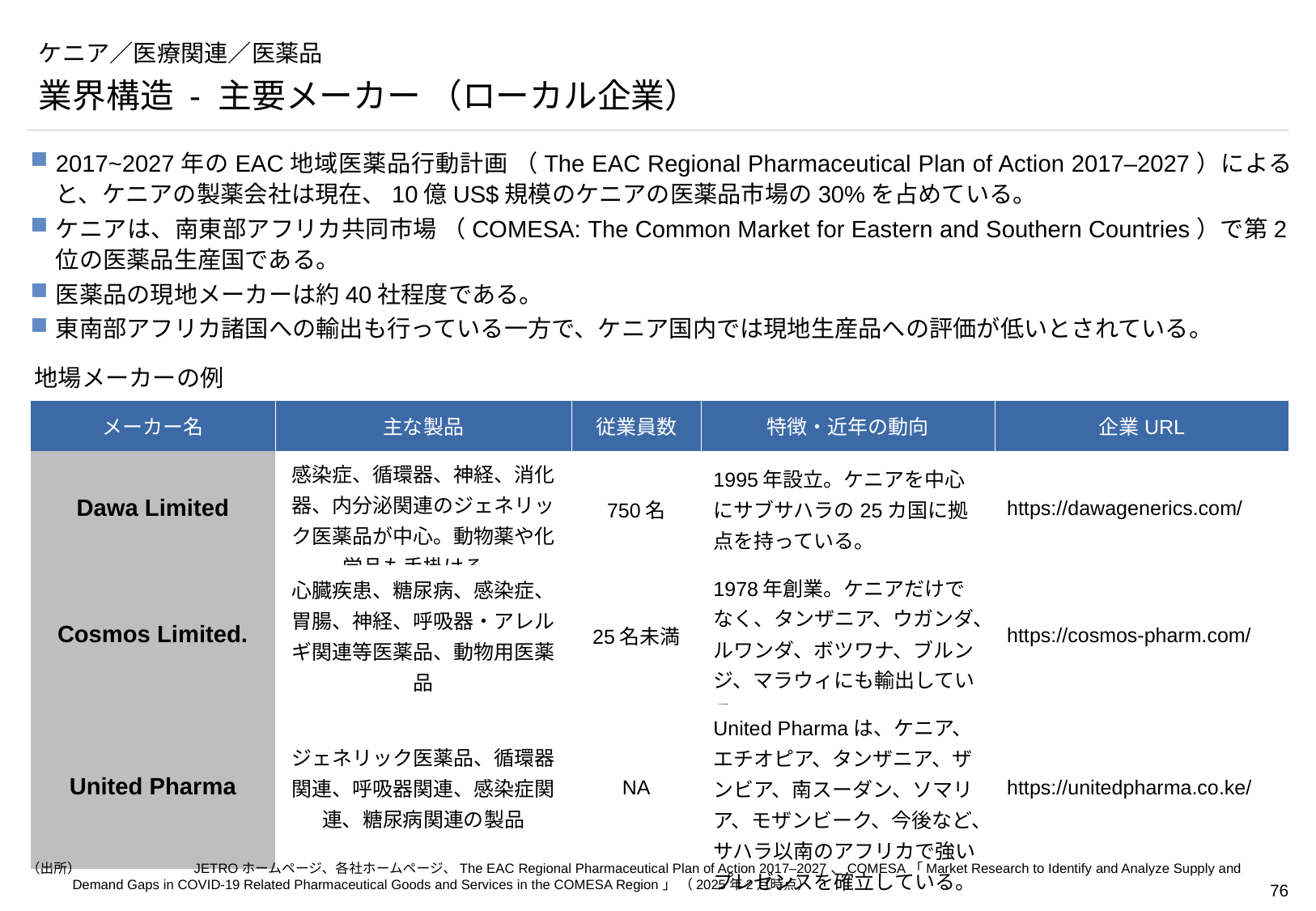

# ケニア／医療関連／医薬品
業界構造 - 主要メーカー （ローカル企業）
2017~2027年のEAC地域医薬品行動計画 （The EAC Regional Pharmaceutical Plan of Action 2017–2027）によると、ケニアの製薬会社は現在、10億US$規模のケニアの医薬品市場の30%を占めている。
ケニアは、南東部アフリカ共同市場 （COMESA: The Common Market for Eastern and Southern Countries）で第2位の医薬品生産国である。
医薬品の現地メーカーは約40社程度である。
東南部アフリカ諸国への輸出も行っている一方で、ケニア国内では現地生産品への評価が低いとされている。
地場メーカーの例
| メーカー名 | 主な製品 | 従業員数 | 特徴・近年の動向 | 企業URL |
| --- | --- | --- | --- | --- |
| Dawa Limited | 感染症、循環器、神経、消化器、内分泌関連のジェネリック医薬品が中心。動物薬や化学品も手掛ける。 | 750名 | 1995年設立。ケニアを中心にサブサハラの25カ国に拠点を持っている。 | https://dawagenerics.com/ |
| Cosmos Limited. | 心臓疾患、糖尿病、感染症、胃腸、神経、呼吸器・アレルギ関連等医薬品、動物用医薬品 | 25名未満 | 1978年創業。ケニアだけでなく、タンザニア、ウガンダ、ルワンダ、ボツワナ、ブルンジ、マラウィにも輸出している。 | https://cosmos-pharm.com/ |
| United Pharma | ジェネリック医薬品、循環器関連、呼吸器関連、感染症関連、糖尿病関連の製品 | NA | United Pharmaは、ケニア、エチオピア、タンザニア、ザンビア、南スーダン、ソマリア、モザンビーク、今後など、サハラ以南のアフリカで強いプレゼンスを確立している。 | https://unitedpharma.co.ke/ |

（出所）	JETROホームページ、各社ホームページ、The EAC Regional Pharmaceutical Plan of Action 2017–2027、COMESA「Market Research to Identify and Analyze Supply and Demand Gaps in COVID-19 Related Pharmaceutical Goods and Services in the COMESA Region」 （2025年2月時点）